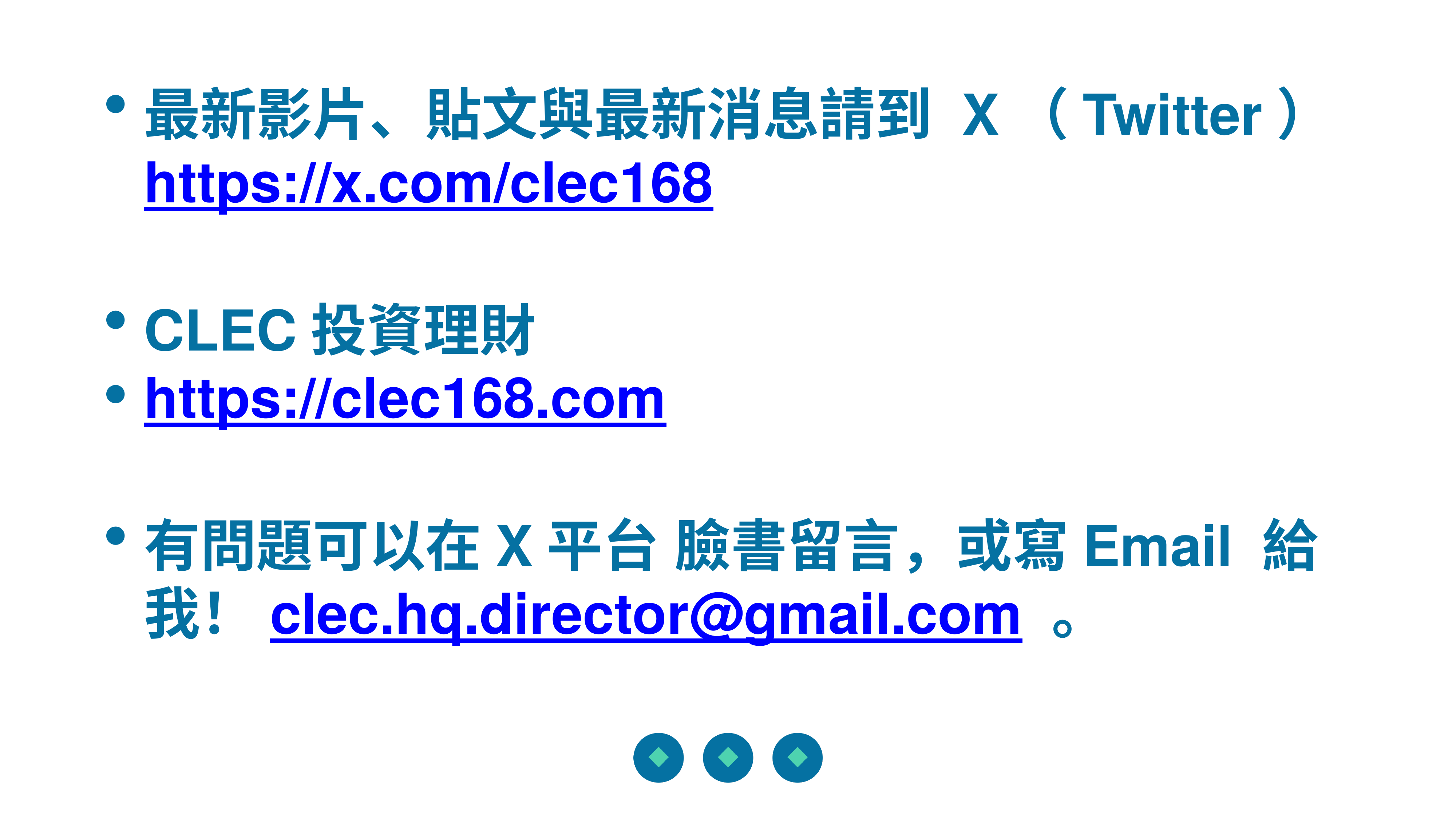

最新影片、貼文與最新消息請到 X（Twitter）https://x.com/clec168

CLEC投資理財
https://clec168.com

有問題可以在X平台 臉書留言，或寫Email 給我！clec.hq.director@gmail.com 。